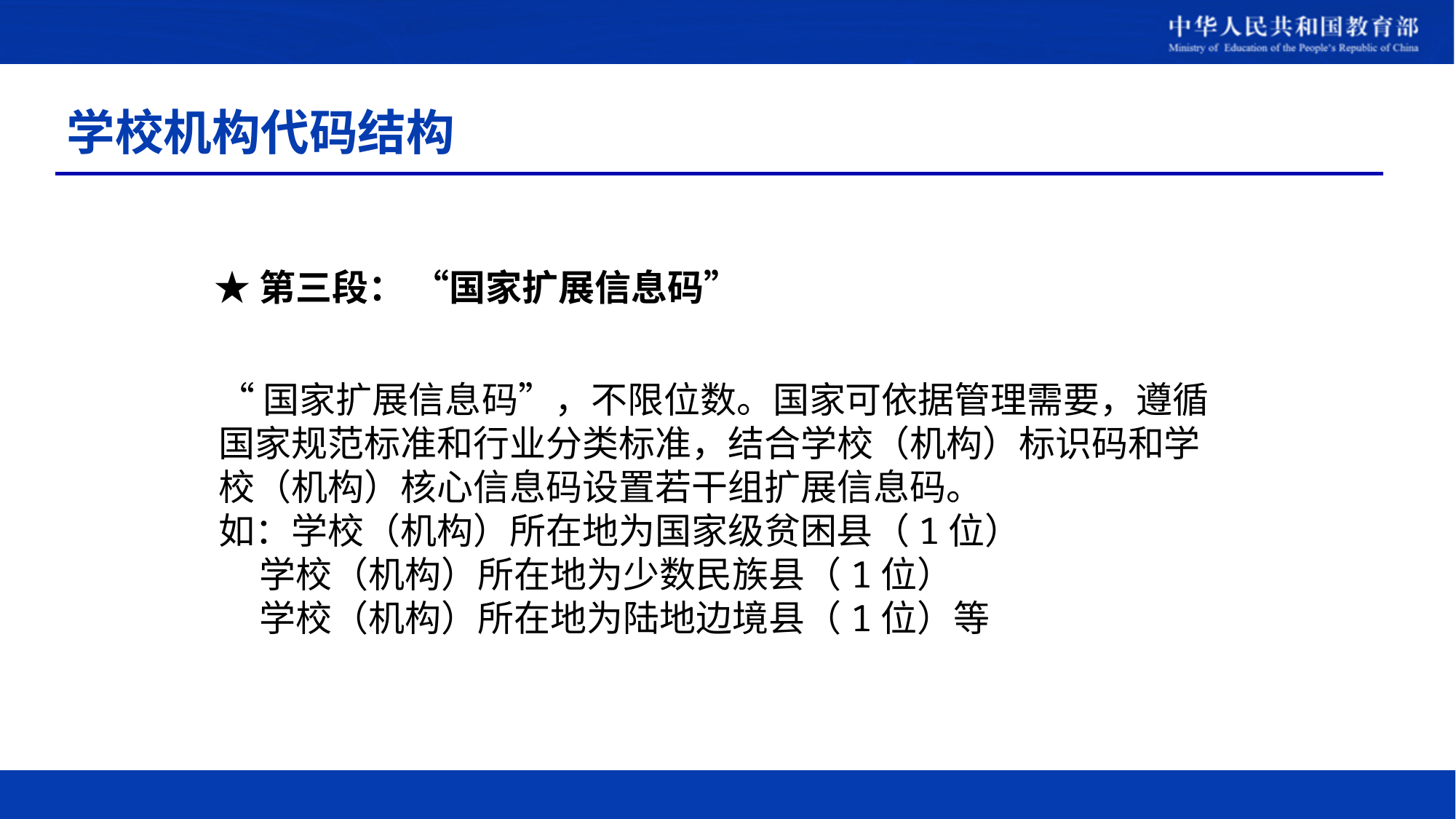

# 学校机构代码结构
★第三段： “国家扩展信息码”
“国家扩展信息码”，不限位数。国家可依据管理需要，遵循国家规范标准和行业分类标准，结合学校（机构）标识码和学校（机构）核心信息码设置若干组扩展信息码。
如：学校（机构）所在地为国家级贫困县（1位）
    学校（机构）所在地为少数民族县（1位）
    学校（机构）所在地为陆地边境县（1位）等

17